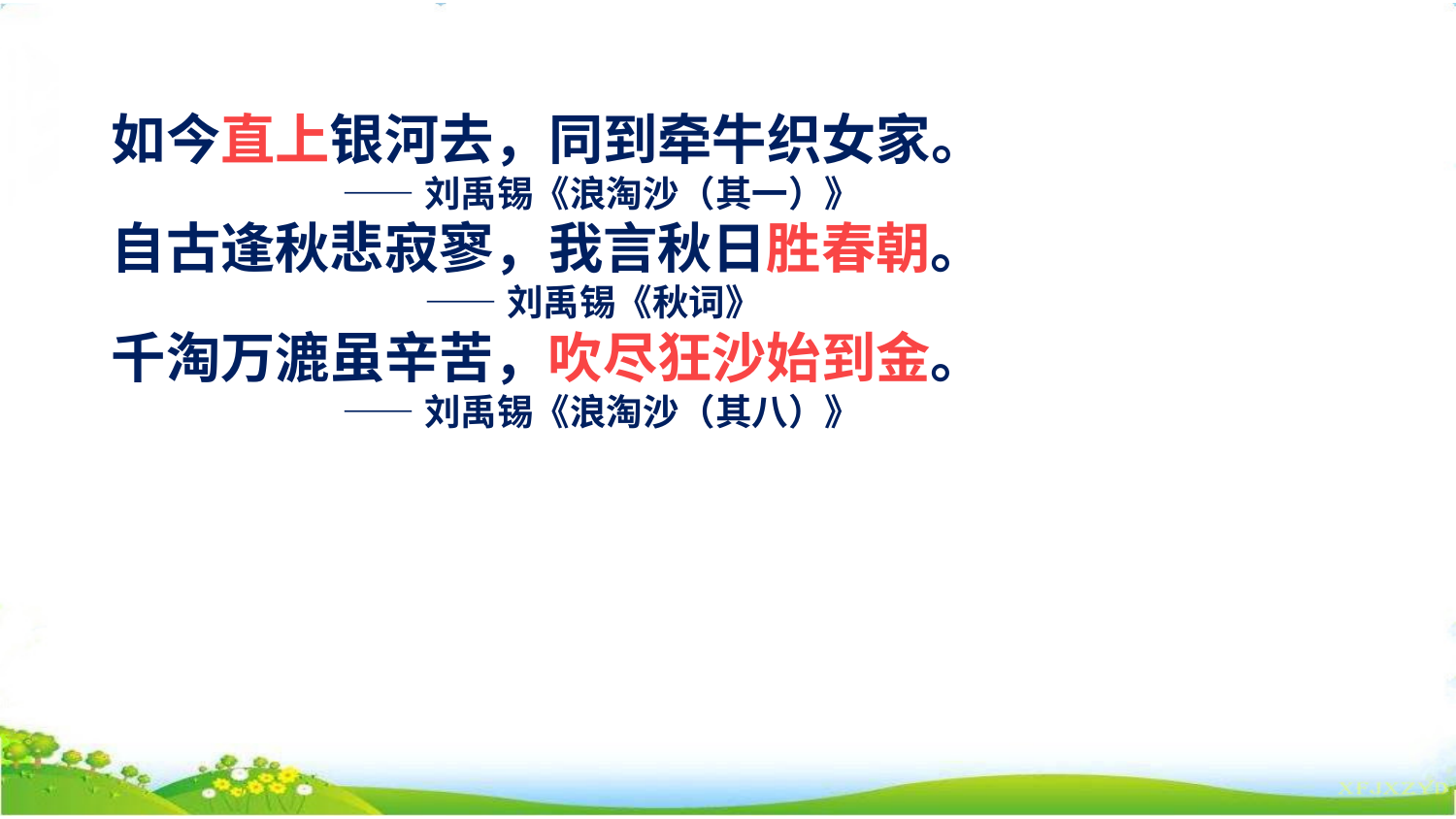

如今直上银河去，同到牵牛织女家。
                            ——刘禹锡《浪淘沙（其一）》
自古逢秋悲寂寥，我言秋日胜春朝。
                                      ——刘禹锡《秋词》
千淘万漉虽辛苦，吹尽狂沙始到金。
                            ——刘禹锡《浪淘沙（其八）》